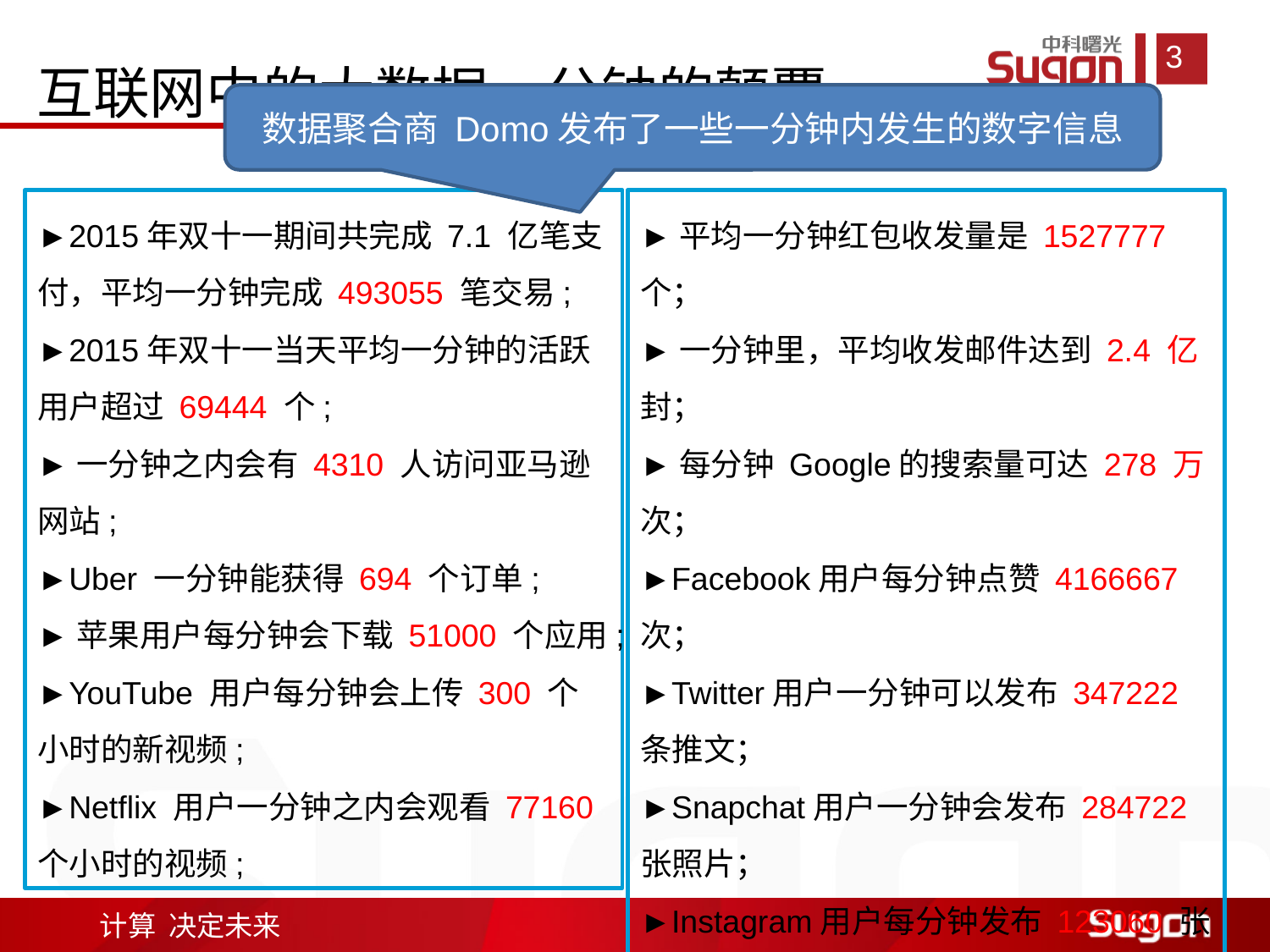

互联网中的大数据一分钟的颠覆
数据聚合商 Domo发布了一些一分钟内发生的数字信息
►2015年双十一期间共完成 7.1 亿笔支付，平均一分钟完成 493055 笔交易;
►2015年双十一当天平均一分钟的活跃用户超过 69444 个;
►一分钟之内会有 4310 人访问亚马逊网站;
►Uber 一分钟能获得 694 个订单;
►苹果用户每分钟会下载 51000 个应用;
►YouTube 用户每分钟会上传 300 个小时的新视频;
►Netflix 用户一分钟之内会观看 77160 个小时的视频;
►平均一分钟红包收发量是 1527777 个；
►一分钟里，平均收发邮件达到 2.4 亿封；
►每分钟 Google的搜索量可达 278 万次；
►Facebook用户每分钟点赞 4166667 次；
►Twitter用户一分钟可以发布 347222 条推文；
►Snapchat用户一分钟会发布 284722 张照片；
►Instagram用户每分钟发布 123060 张照片.